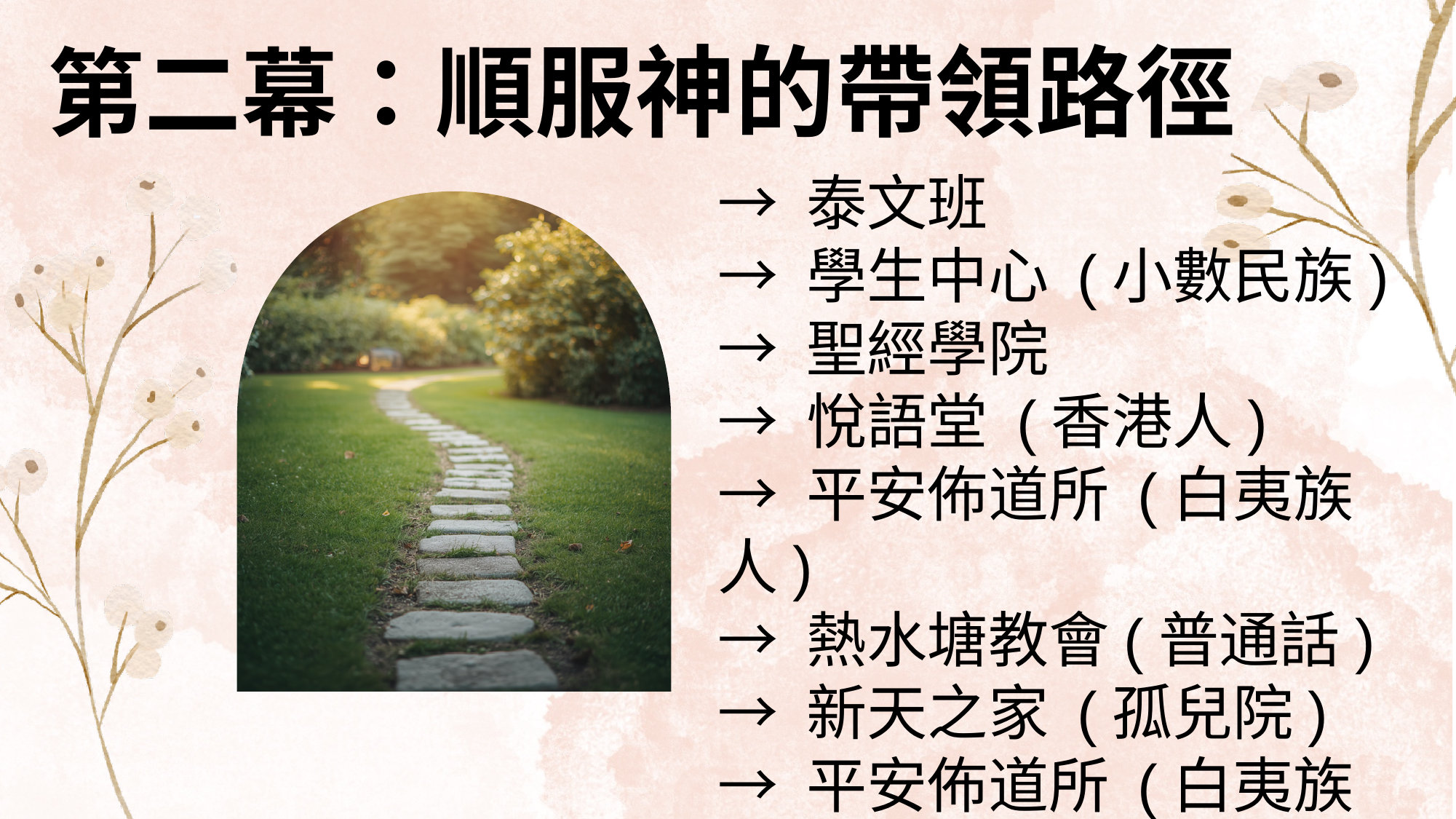

第二幕：順服神的帶領路徑
→ 泰文班
→ 學生中心 (小數民族)
→ 聖經學院
→ 悅語堂 (香港人)
→ 平安佈道所 (白夷族人)
→ 熱水塘教會(普通話)
→ 新天之家 (孤兒院)
→ 平安佈道所 (白夷族人)